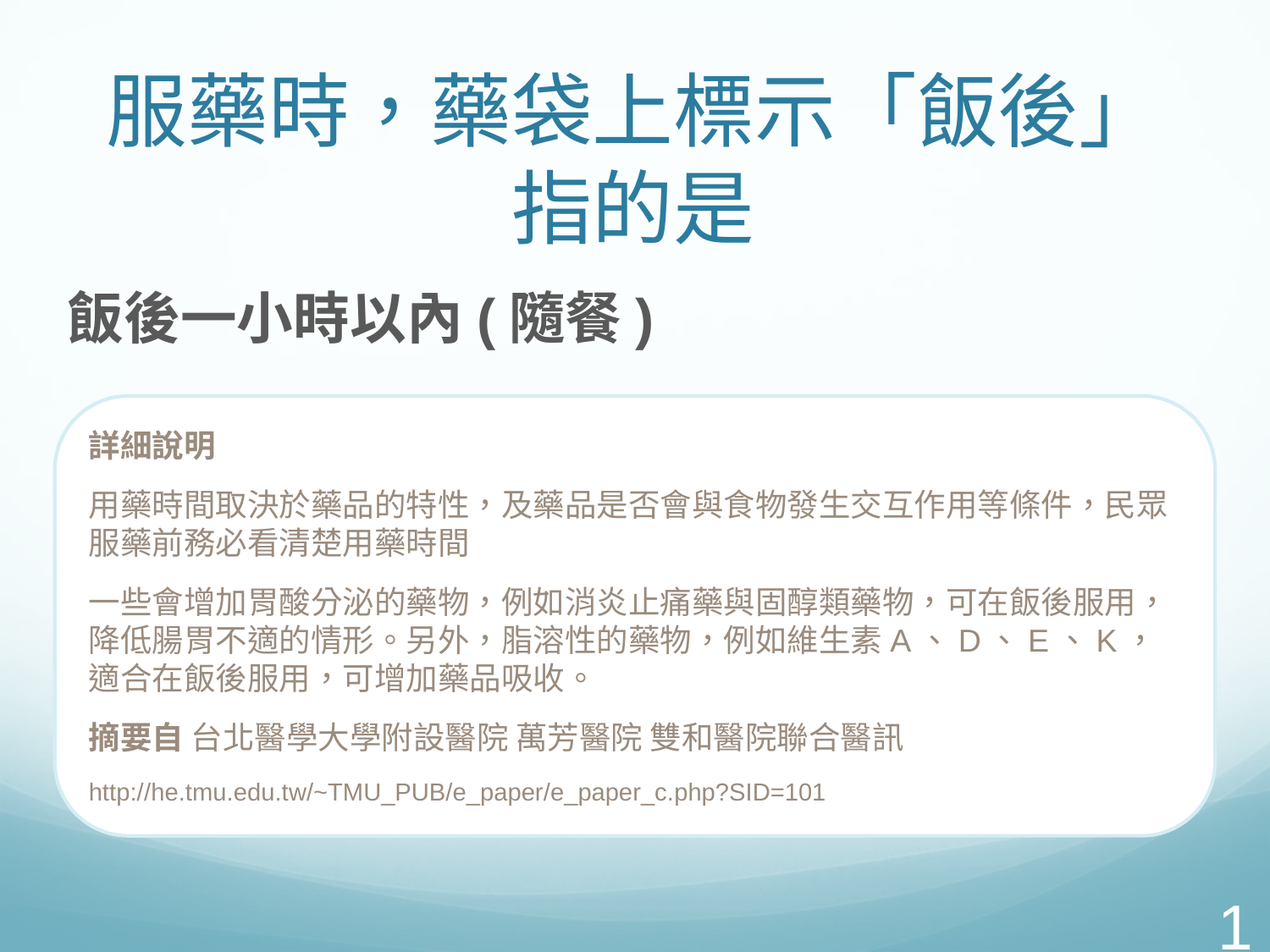

# 服藥時，藥袋上標示「飯後」指的是
飯後一小時以內(隨餐)
詳細說明
用藥時間取決於藥品的特性，及藥品是否會與食物發生交互作用等條件，民眾服藥前務必看清楚用藥時間
一些會增加胃酸分泌的藥物，例如消炎止痛藥與固醇類藥物，可在飯後服用，降低腸胃不適的情形。另外，脂溶性的藥物，例如維生素A、D、E、K，適合在飯後服用，可增加藥品吸收。
摘要自 台北醫學大學附設醫院 萬芳醫院 雙和醫院聯合醫訊
http://he.tmu.edu.tw/~TMU_PUB/e_paper/e_paper_c.php?SID=101
18